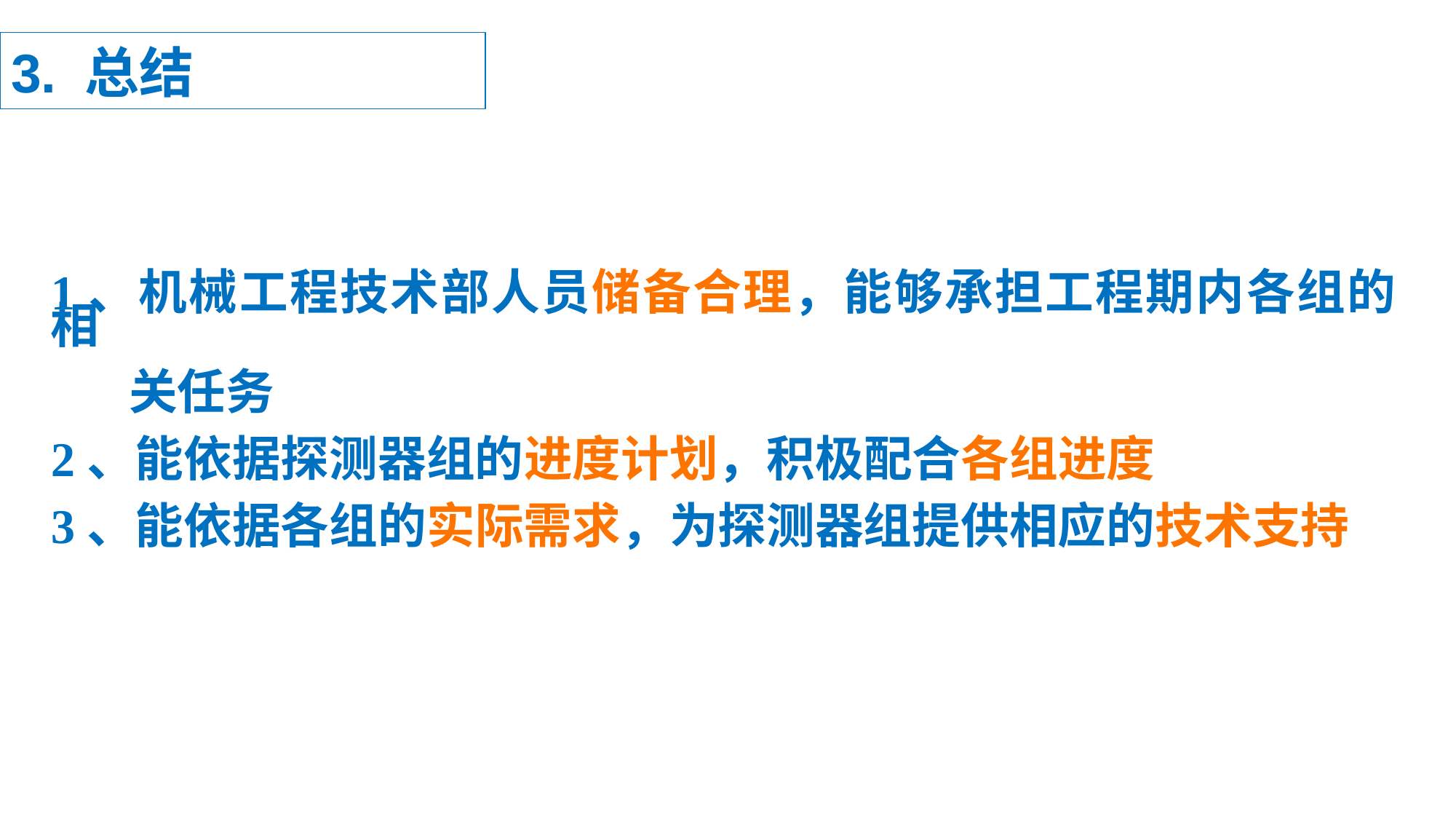

3. 总结
1、机械工程技术部人员储备合理，能够承担工程期内各组的相

      关任务

2、能依据探测器组的进度计划，积极配合各组进度

3、能依据各组的实际需求，为探测器组提供相应的技术支持